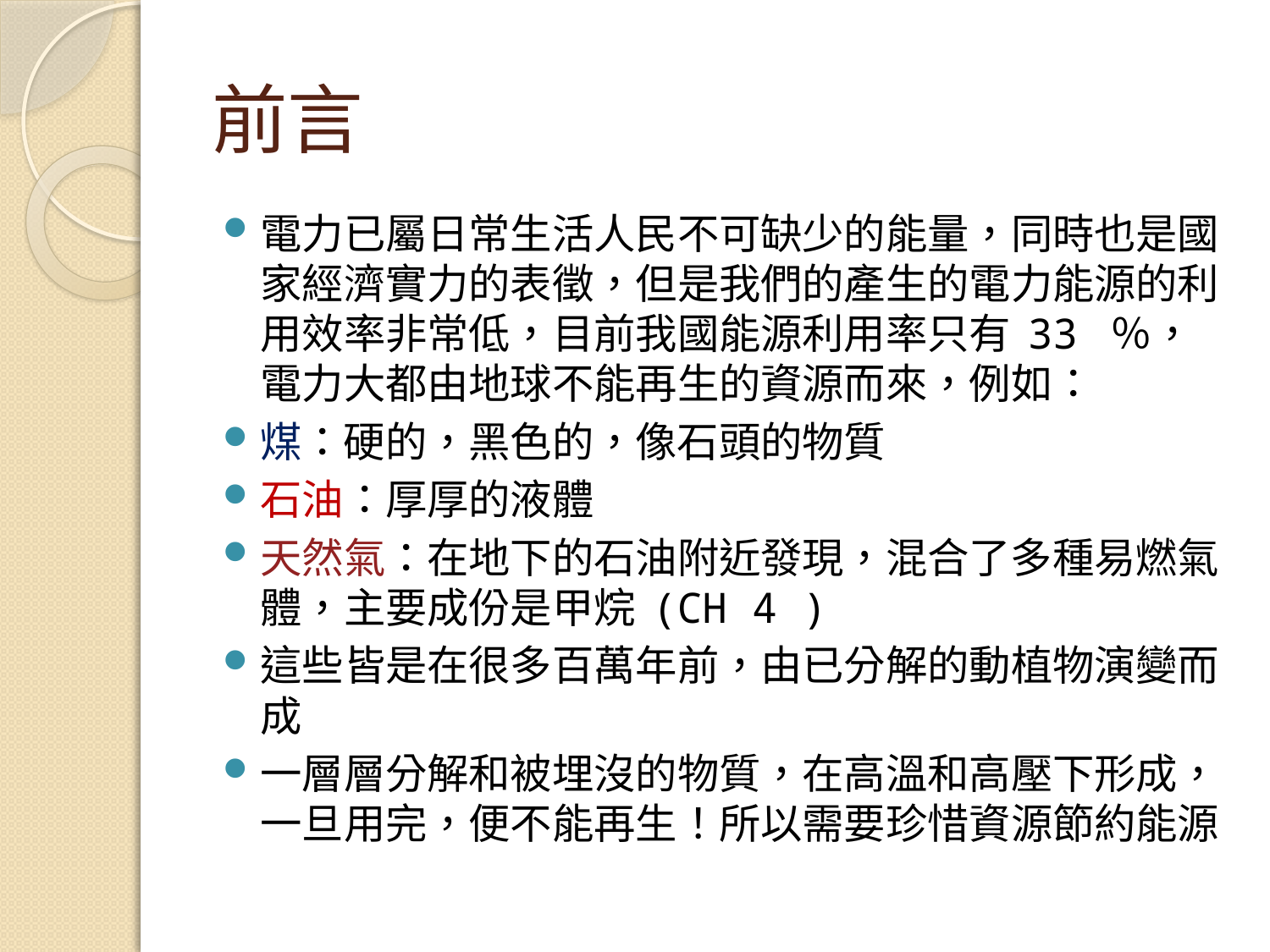

# 前言
電力已屬日常生活人民不可缺少的能量，同時也是國家經濟實力的表徵，但是我們的產生的電力能源的利用效率非常低，目前我國能源利用率只有 33 ％，電力大都由地球不能再生的資源而來，例如：
煤：硬的，黑色的，像石頭的物質
石油：厚厚的液體
天然氣：在地下的石油附近發現，混合了多種易燃氣體，主要成份是甲烷 (CH 4 )
這些皆是在很多百萬年前，由已分解的動植物演變而成
一層層分解和被埋沒的物質，在高溫和高壓下形成，一旦用完，便不能再生！所以需要珍惜資源節約能源